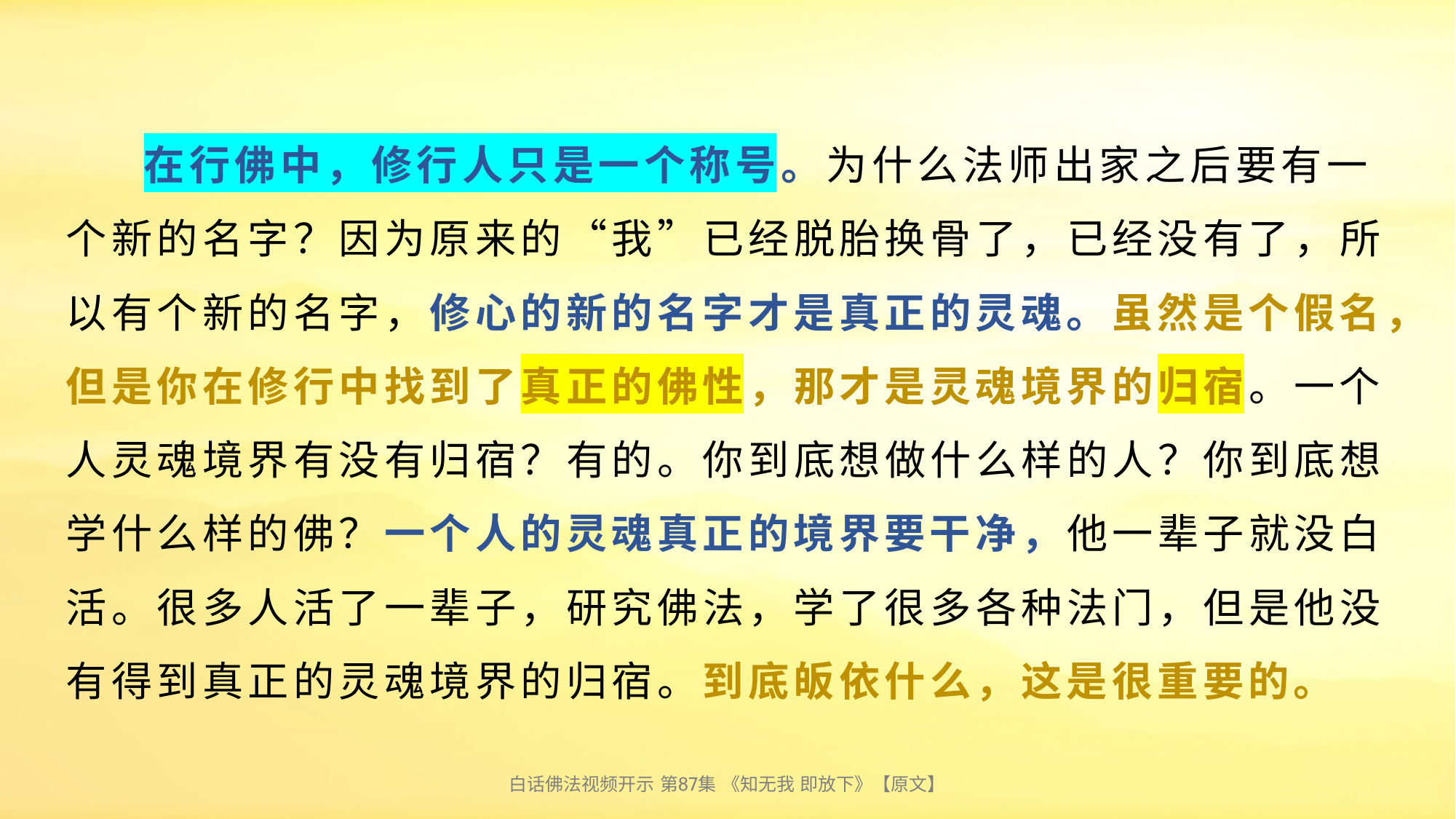

# 在行佛中，修行人只是一个称号。为什么法师出家之后要有一个新的名字？因为原来的“我”已经脱胎换骨了，已经没有了，所以有个新的名字，修心的新的名字才是真正的灵魂。虽然是个假名，但是你在修行中找到了真正的佛性，那才是灵魂境界的归宿。一个人灵魂境界有没有归宿？有的。你到底想做什么样的人？你到底想学什么样的佛？一个人的灵魂真正的境界要干净，他一辈子就没白活。很多人活了一辈子，研究佛法，学了很多各种法门，但是他没有得到真正的灵魂境界的归宿。到底皈依什么，这是很重要的。
白话佛法视频开示 第87集 《知无我 即放下》【原文】